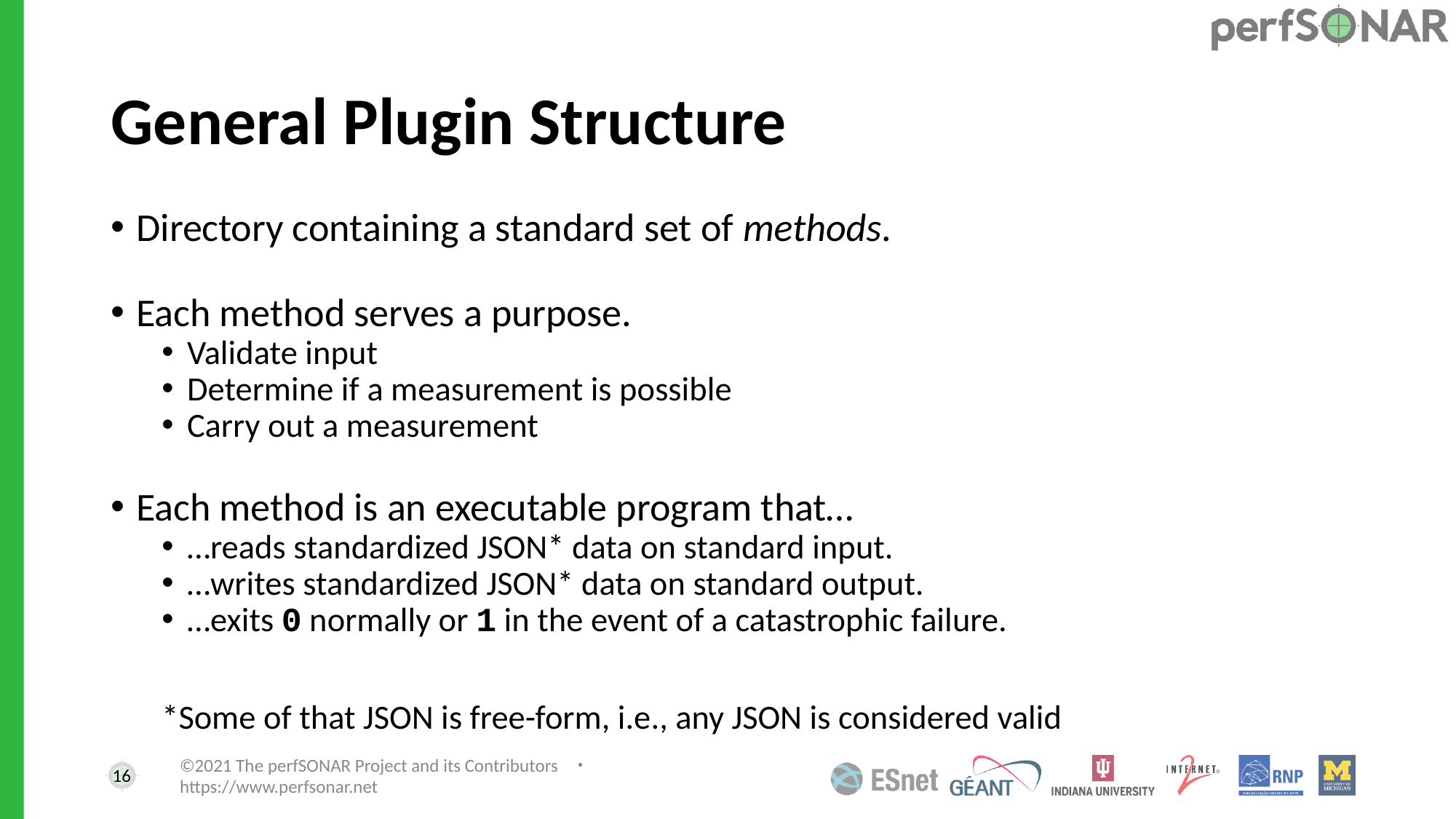

# General Plugin Structure
Directory containing a standard set of methods.

Each method serves a purpose.
Validate input
Determine if a measurement is possible
Carry out a measurement

Each method is an executable program that…
…reads standardized JSON* data on standard input.
…writes standardized JSON* data on standard output.
…exits 0 normally or 1 in the event of a catastrophic failure.

*Some of that JSON is free-form, i.e., any JSON is considered valid

16
©2021 The perfSONAR Project and its Contributors  ・  https://www.perfsonar.net